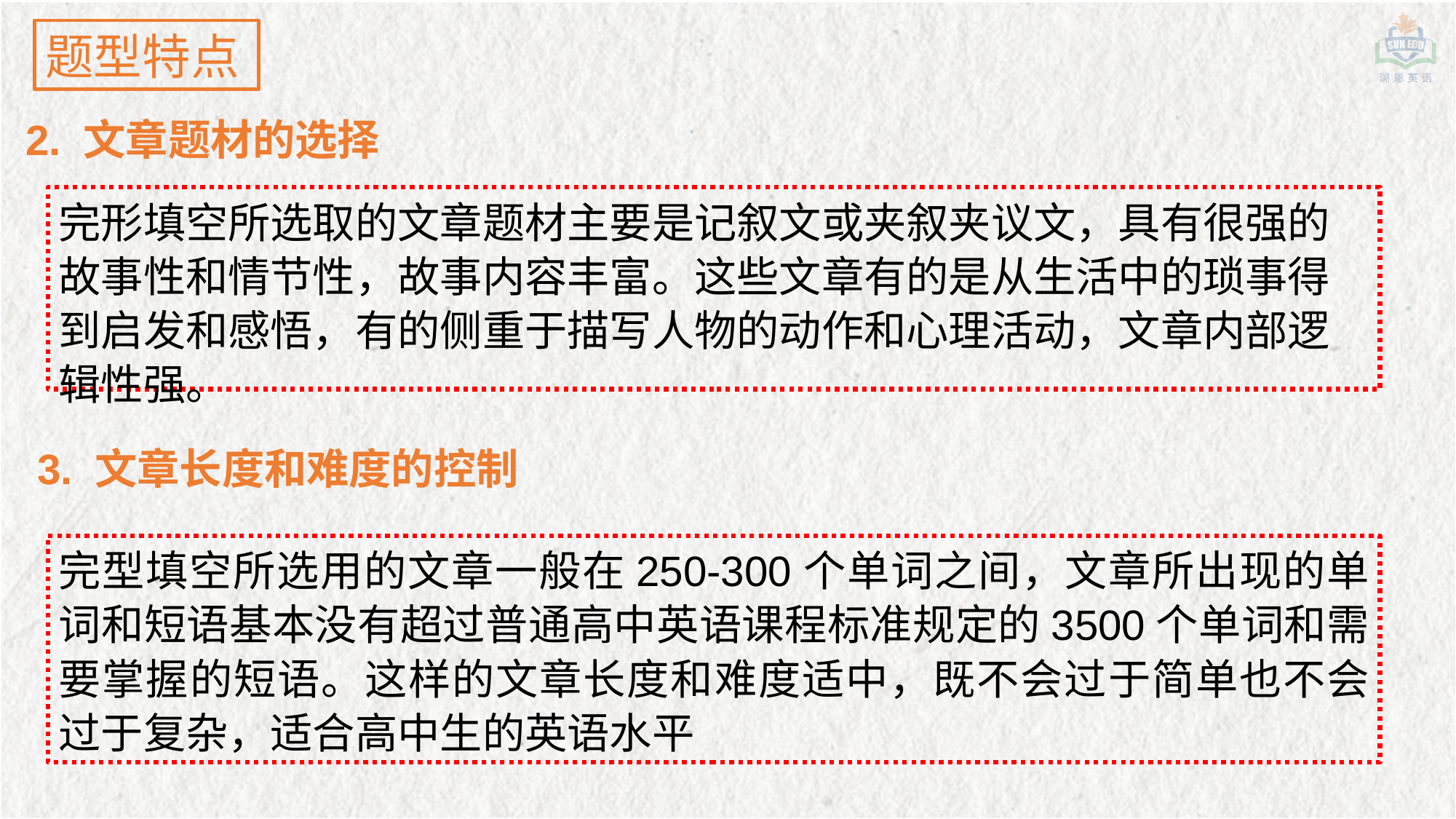

题型特点
2. 文章题材的选择
完形填空所选取的文章题材主要是记叙文或夹叙夹议文，具有很强的故事性和情节性，故事内容丰富。这些文章有的是从生活中的琐事得到启发和感悟，有的侧重于描写人物的动作和心理活动，文章内部逻辑性强。

3. 文章长度和难度的控制
完型填空所选用的文章一般在250-300个单词之间，文章所出现的单词和短语基本没有超过普通高中英语课程标准规定的3500个单词和需要掌握的短语。这样的文章长度和难度适中，既不会过于简单也不会过于复杂，适合高中生的英语水平